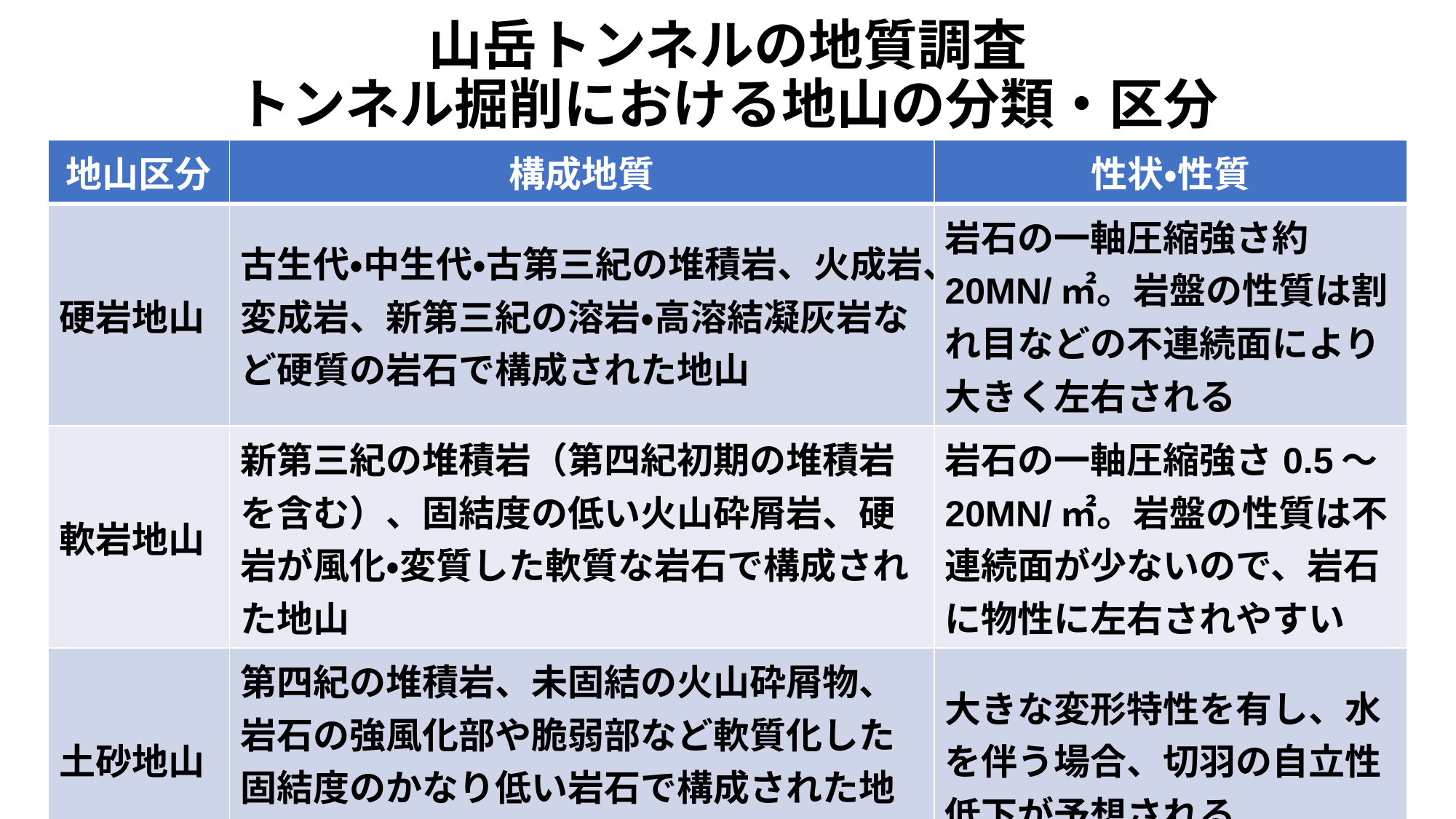

# 山岳トンネルの地質調査 トンネル掘削における地山の分類・区分
| 地山区分 | 構成地質 | 性状・性質 |
| --- | --- | --- |
| 硬岩地山 | 古生代・中生代・古第三紀の堆積岩、火成岩、変成岩、新第三紀の溶岩・高溶結凝灰岩など硬質の岩石で構成された地山 | 岩石の一軸圧縮強さ約20MN/㎡。岩盤の性質は割れ目などの不連続面により大きく左右される |
| 軟岩地山 | 新第三紀の堆積岩（第四紀初期の堆積岩を含む）、固結度の低い火山砕屑岩、硬岩が風化・変質した軟質な岩石で構成された地山 | 岩石の一軸圧縮強さ0.5～20MN/㎡。岩盤の性質は不連続面が少ないので、岩石に物性に左右されやすい |
| 土砂地山 | 第四紀の堆積岩、未固結の火山砕屑物、岩石の強風化部や脆弱部など軟質化した固結度のかなり低い岩石で構成された地山 | 大きな変形特性を有し、水を伴う場合、切羽の自立性低下が予想される |
『改訂3版　地質調査要領　効率的な地質調査を実施するために』を参考に作成